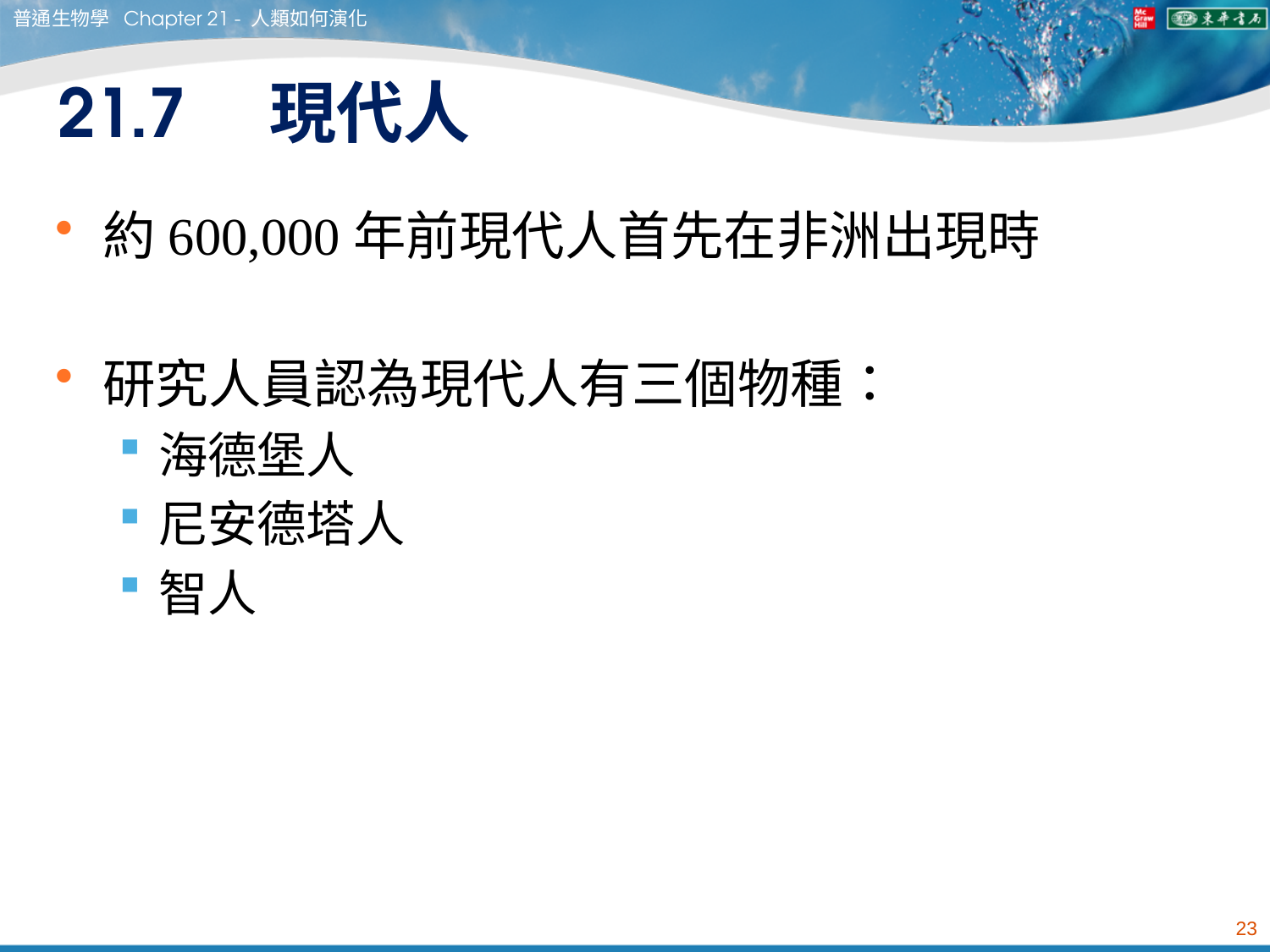

普通生物學  Chapter 21 - 人類如何演化
# 21.7　現代人
約600,000年前現代人首先在非洲出現時

研究人員認為現代人有三個物種：
海德堡人
尼安德塔人
智人
23